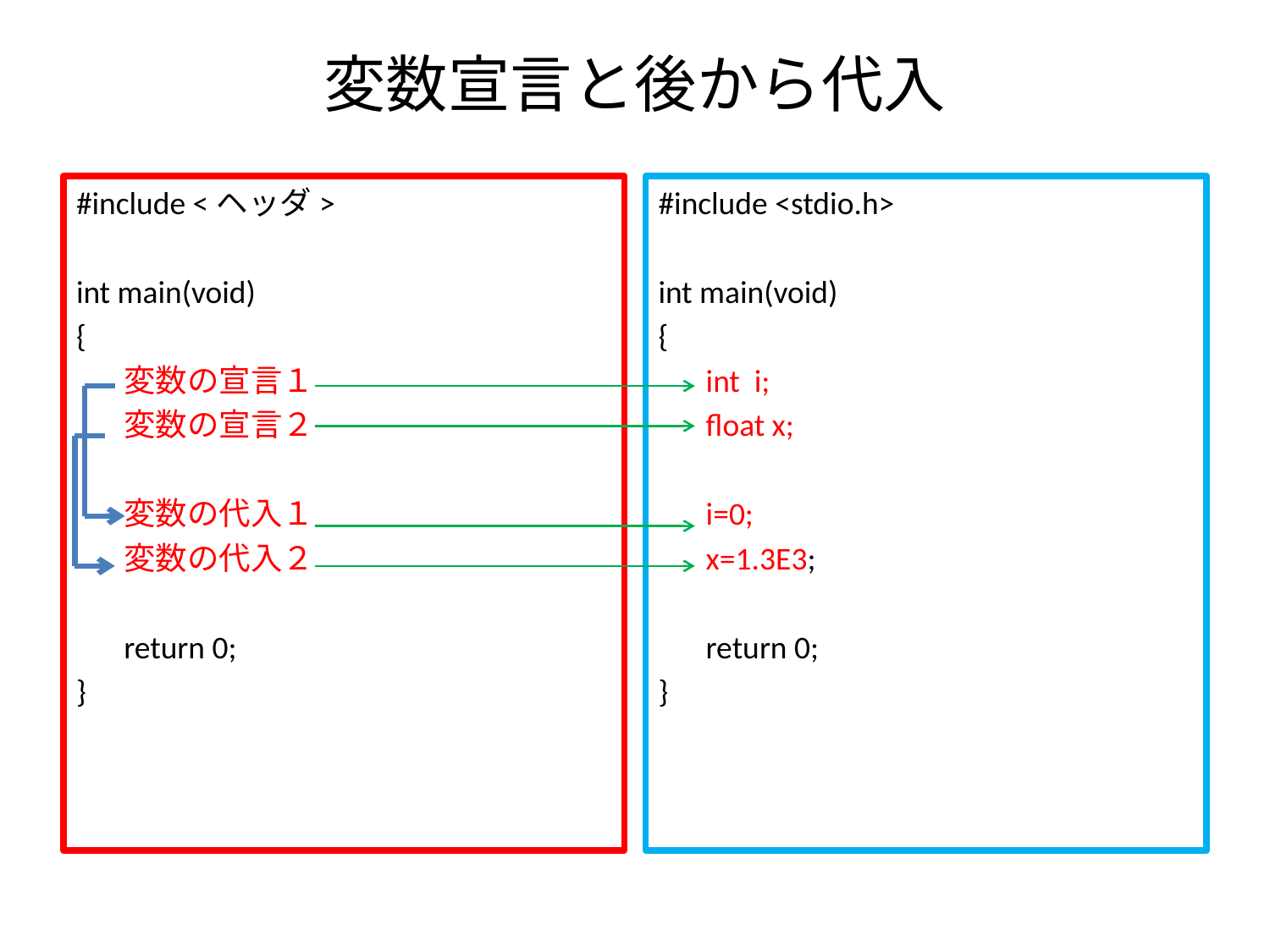

# 変数宣言と後から代入
#include <ヘッダ>

int main(void)
{
	変数の宣言１
	変数の宣言２

	変数の代入１
	変数の代入２

	return 0;
}
#include <stdio.h>

int main(void)
{
	int  i;
	float x;

	i=0;
	x=1.3E3;

	return 0;
}